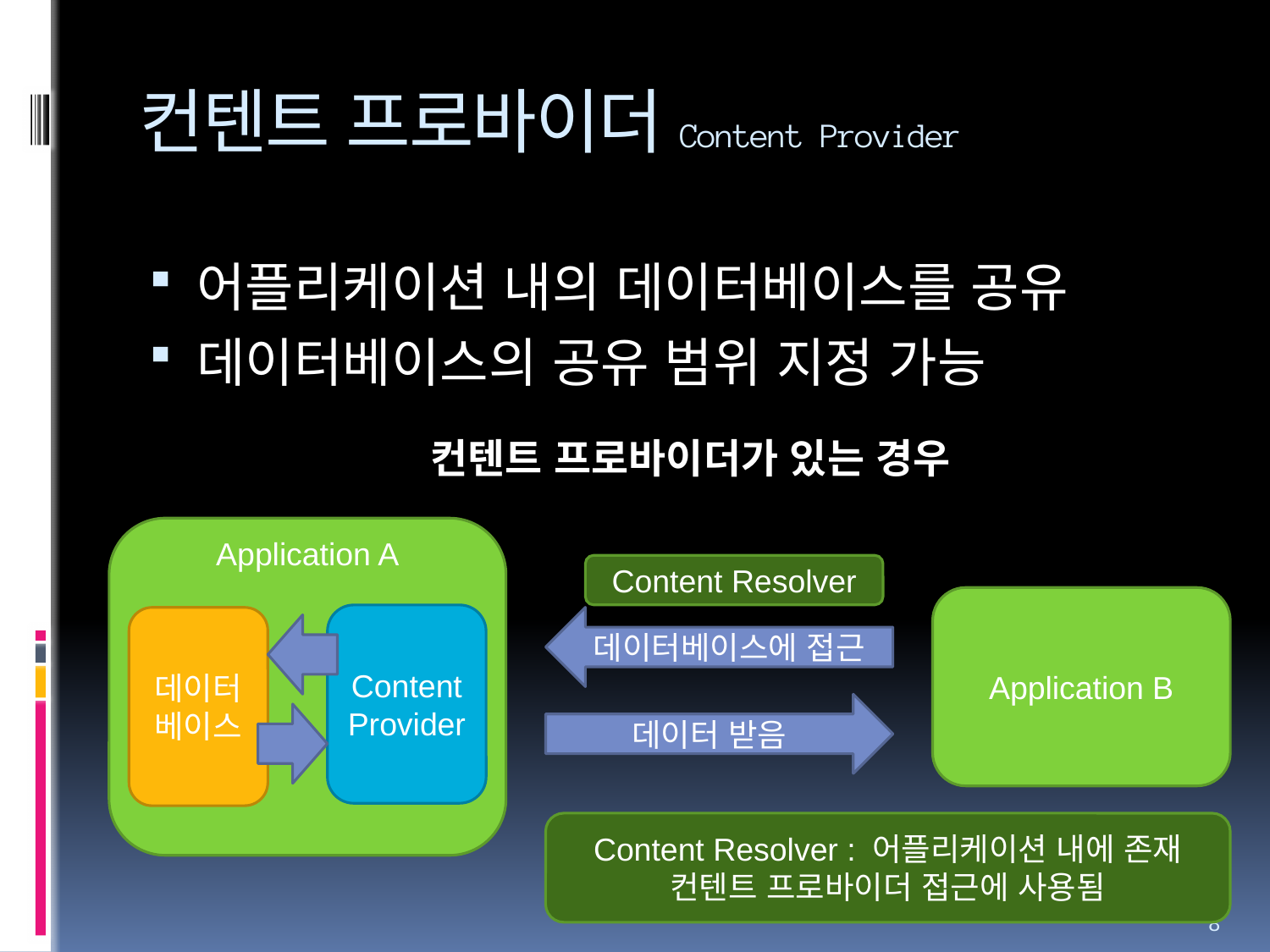

# 컨텐트 프로바이더Content Provider
어플리케이션 내의 데이터베이스를 공유
데이터베이스의 공유 범위 지정 가능
컨텐트 프로바이더가 있는 경우
Application A

Content Resolver
Application B
Content
Provider
데이터베이스에 접근
데이터베이스

데이터 받음

Content Resolver : 어플리케이션 내에 존재
컨텐트 프로바이더 접근에 사용됨
8